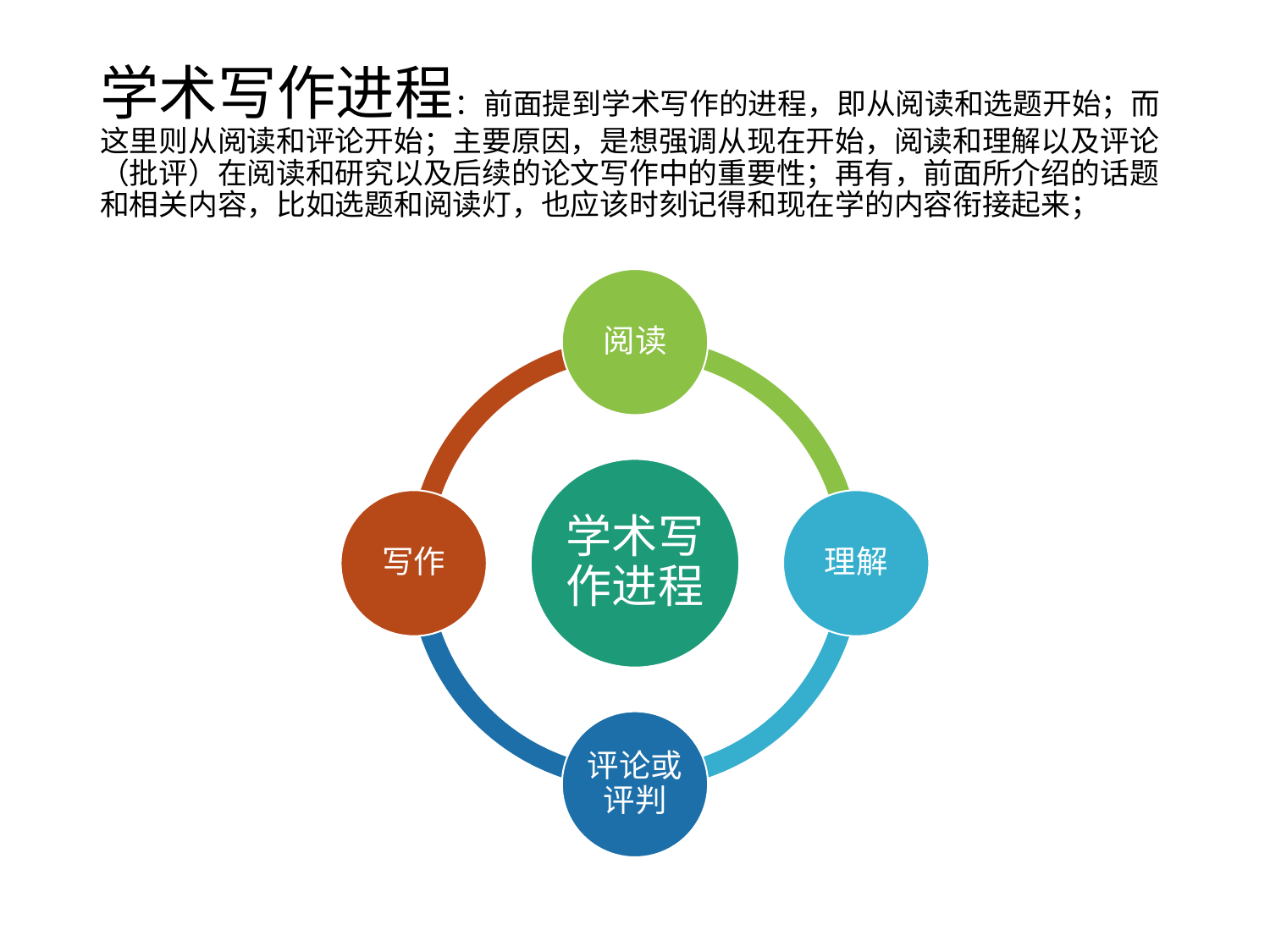

# 学术写作进程：前面提到学术写作的进程，即从阅读和选题开始；而这里则从阅读和评论开始；主要原因，是想强调从现在开始，阅读和理解以及评论（批评）在阅读和研究以及后续的论文写作中的重要性；再有，前面所介绍的话题和相关内容，比如选题和阅读灯，也应该时刻记得和现在学的内容衔接起来；
学术写作进程
阅读
理解
评论或评判
写作